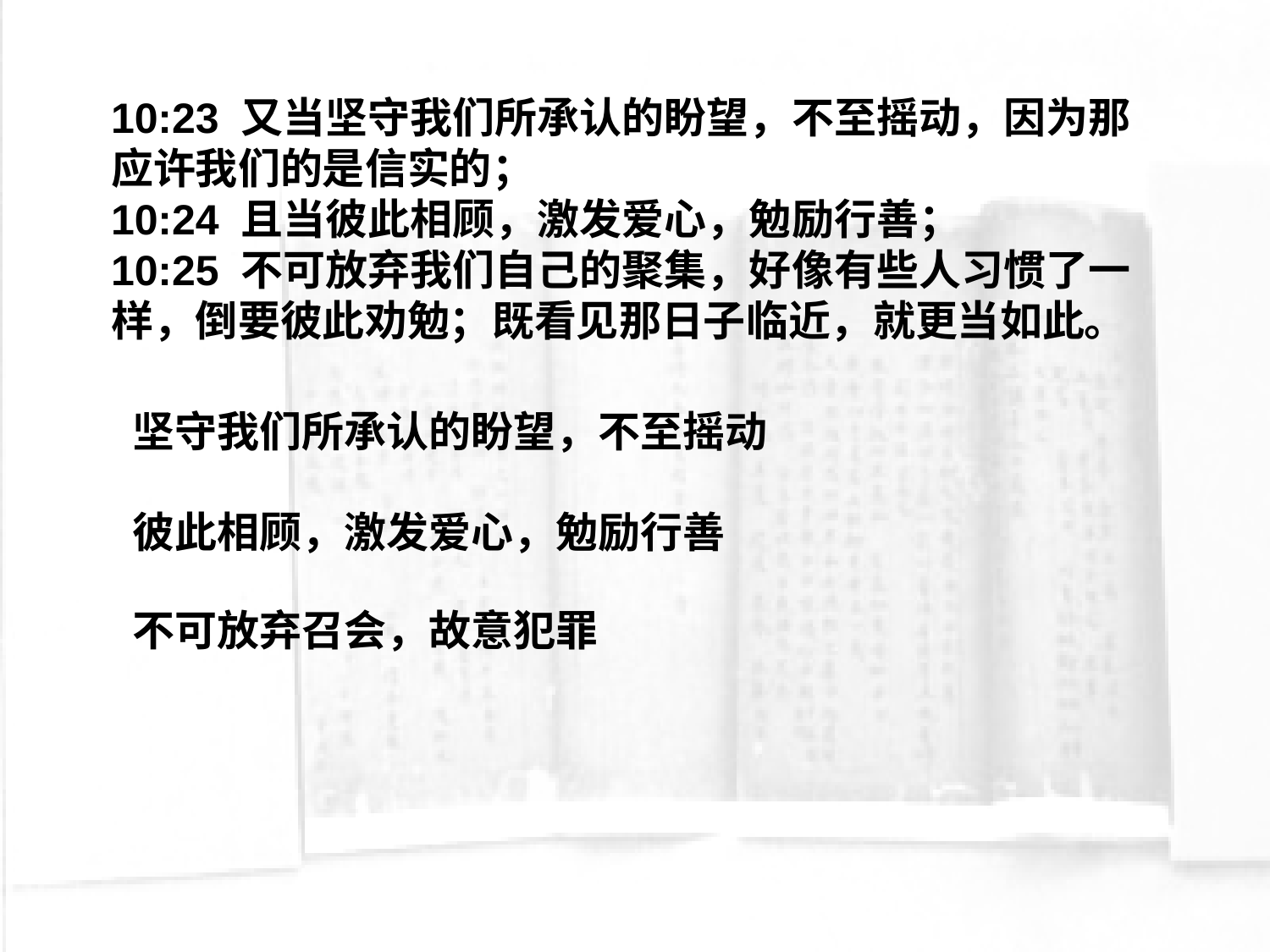

10:23 又当坚守我们所承认的盼望，不至摇动，因为那应许我们的是信实的；
10:24 且当彼此相顾，激发爱心，勉励行善；
10:25 不可放弃我们自己的聚集，好像有些人习惯了一样，倒要彼此劝勉；既看见那日子临近，就更当如此。
坚守我们所承认的盼望，不至摇动
彼此相顾，激发爱心，勉励行善
不可放弃召会，故意犯罪